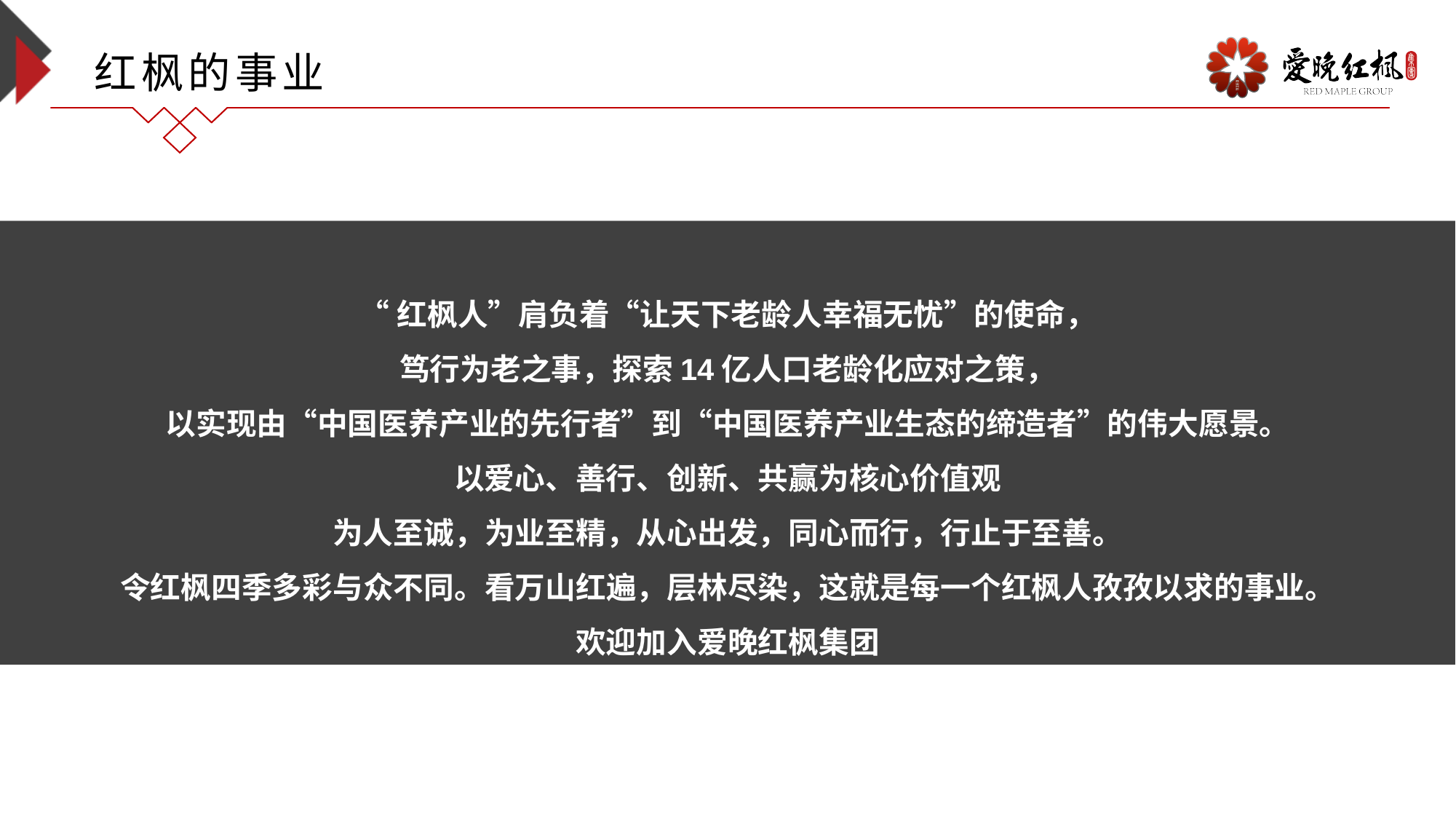

红枫的事业

“红枫人”肩负着“让天下老龄人幸福无忧”的使命，
笃行为老之事，探索14亿人口老龄化应对之策，
以实现由“中国医养产业的先行者”到“中国医养产业生态的缔造者”的伟大愿景。
以爱心、善行、创新、共赢为核心价值观
为人至诚，为业至精，从心出发，同心而行，行止于至善。
令红枫四季多彩与众不同。看万山红遍，层林尽染，这就是每一个红枫人孜孜以求的事业。
欢迎加入爱晚红枫集团